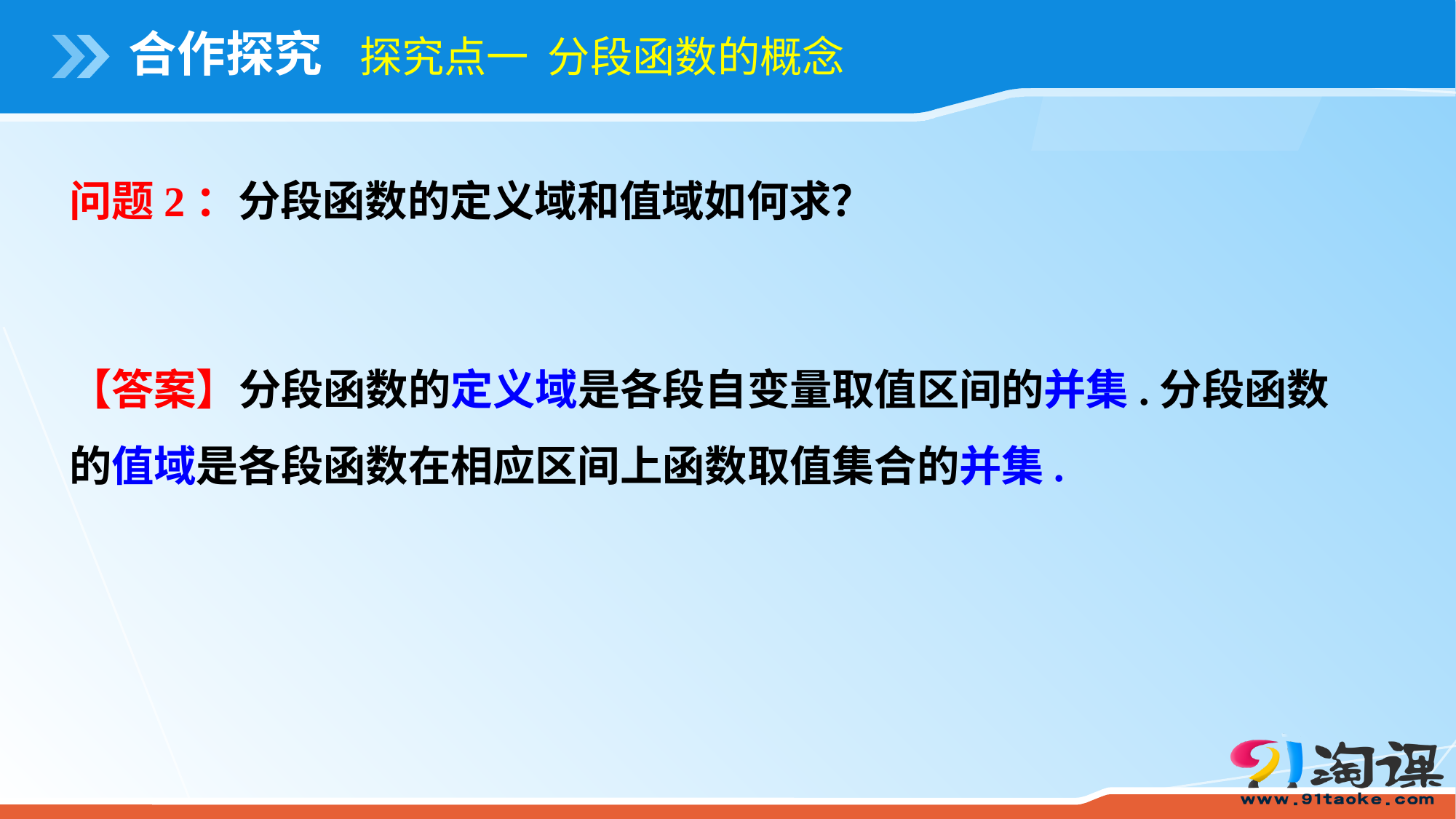

# 合作探究
探究点一  分段函数的概念
问题2：分段函数的定义域和值域如何求？
【答案】分段函数的定义域是各段自变量取值区间的并集.分段函数的值域是各段函数在相应区间上函数取值集合的并集.